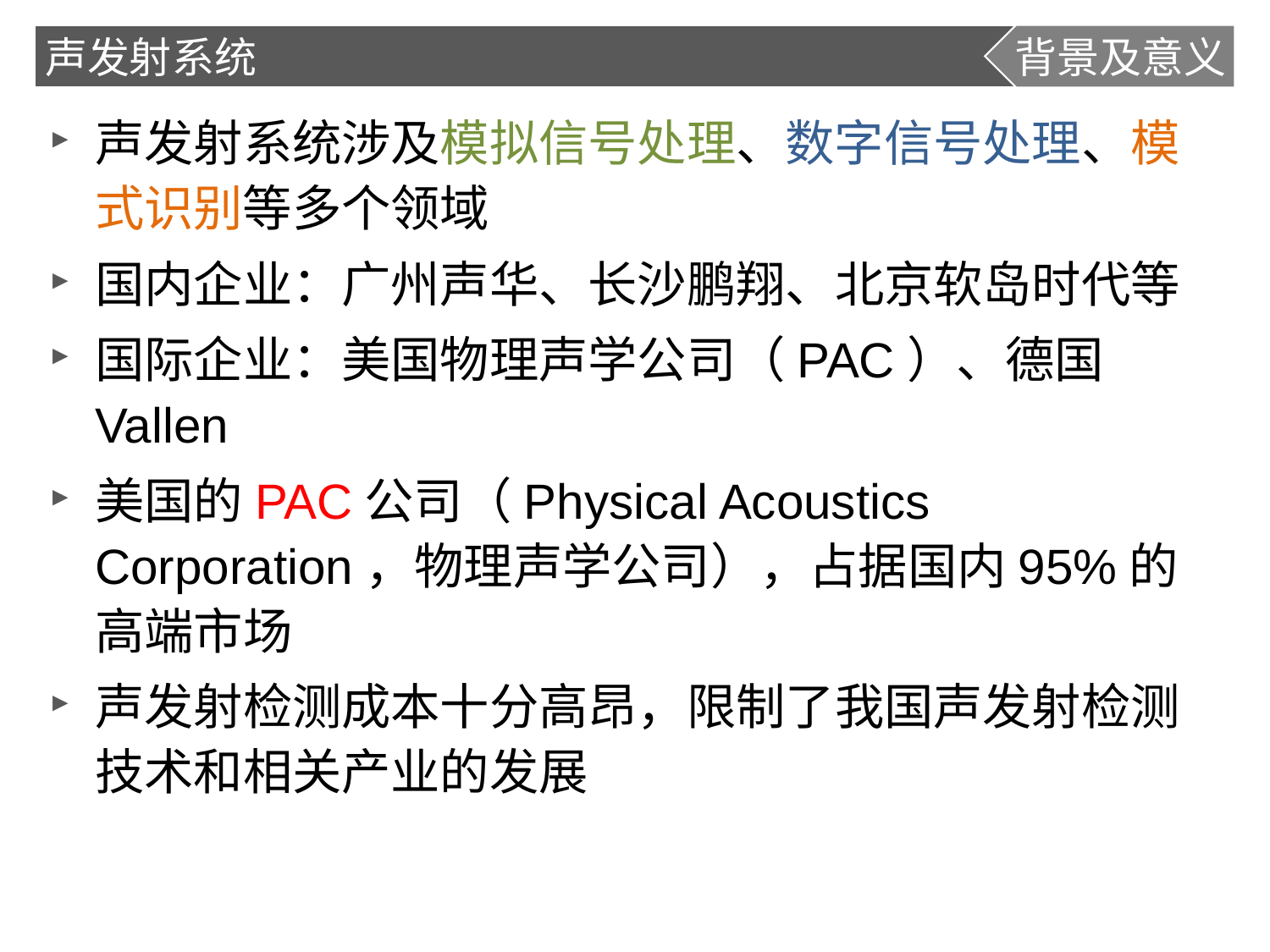

声发射系统
背景及意义
声发射系统涉及模拟信号处理、数字信号处理、模式识别等多个领域
国内企业：广州声华、长沙鹏翔、北京软岛时代等
国际企业：美国物理声学公司（PAC）、德国Vallen
美国的PAC公司（Physical Acoustics Corporation，物理声学公司），占据国内95%的高端市场
声发射检测成本十分高昂，限制了我国声发射检测技术和相关产业的发展